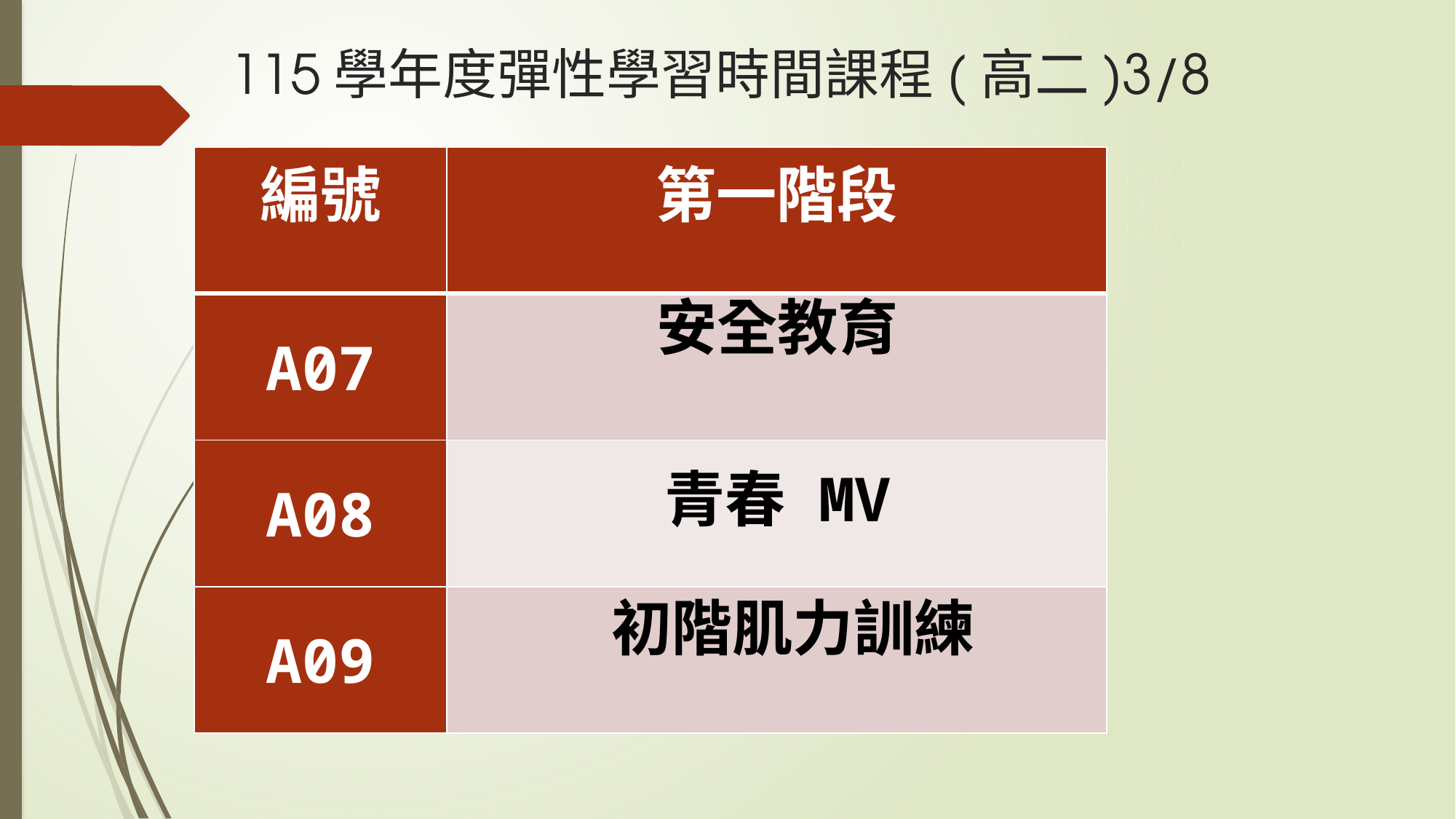

# 115學年度彈性學習時間課程(高二)3/8
| 編號 | 第一階段 |
| --- | --- |
| A07 | 安全教育 |
| A08 | 青春 MV |
| A09 | 初階肌力訓練 |